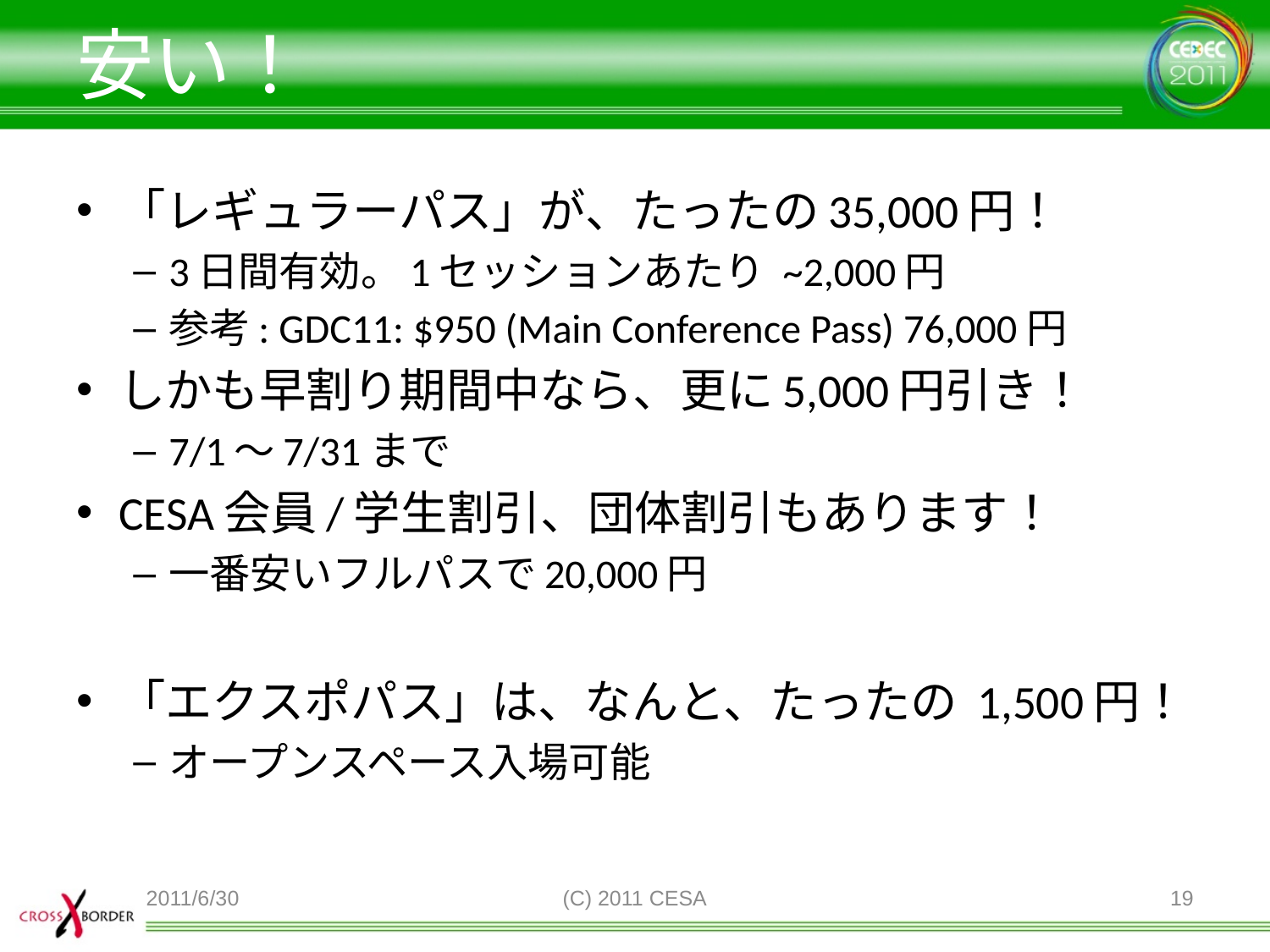

# 安い！
「レギュラーパス」が、たったの35,000円！
3日間有効。1セッションあたり ~2,000円
参考: GDC11: $950 (Main Conference Pass) 76,000円
しかも早割り期間中なら、更に5,000円引き！
7/1～7/31まで
CESA会員/学生割引、団体割引もあります！
一番安いフルパスで20,000円

「エクスポパス」は、なんと、たったの 1,500円！
オープンスペース入場可能
2011/6/30
(C) 2011 CESA
19